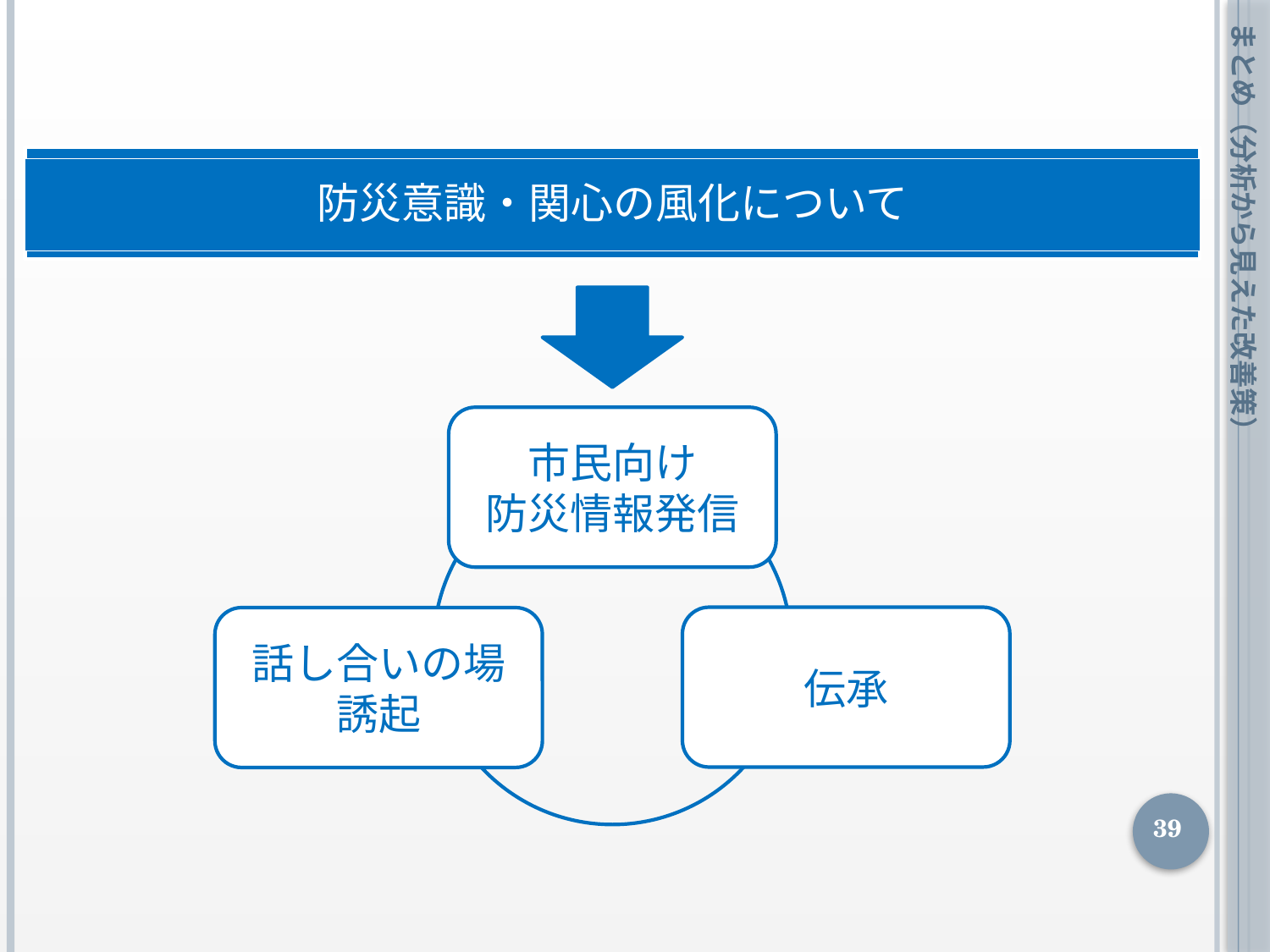

防災意識・関心の風化について
 まとめ（分析から見えた改善策）

市民向け
防災情報発信

伝承
話し合いの場
誘起
39